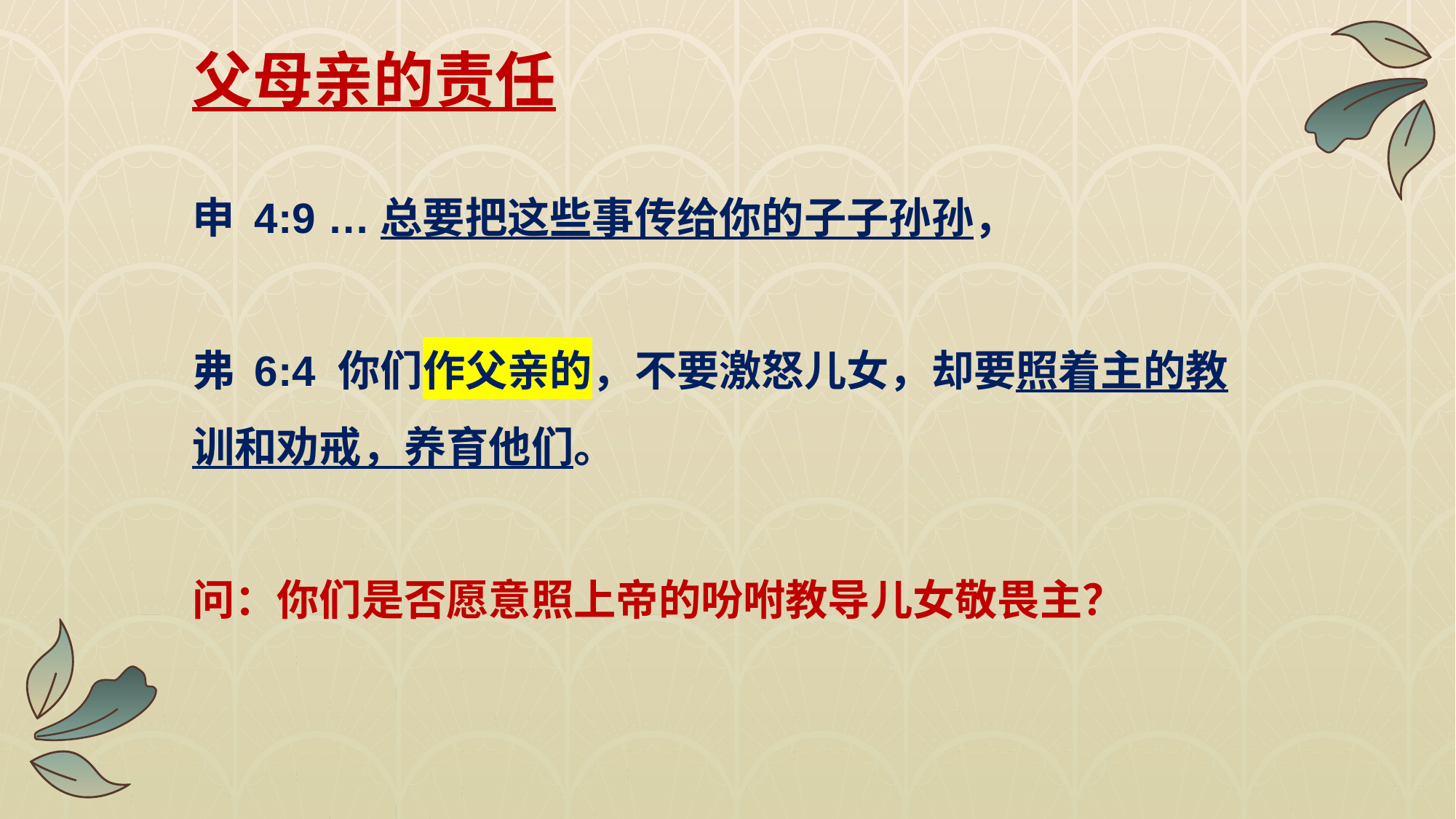

父母亲的责任

申 4:9 …总要把这些事传给你的子子孙孙，

弗 6:4 你们作父亲的，不要激怒儿女，却要照着主的教训和劝戒，养育他们。

问：你们是否愿意照上帝的吩咐教导儿女敬畏主？